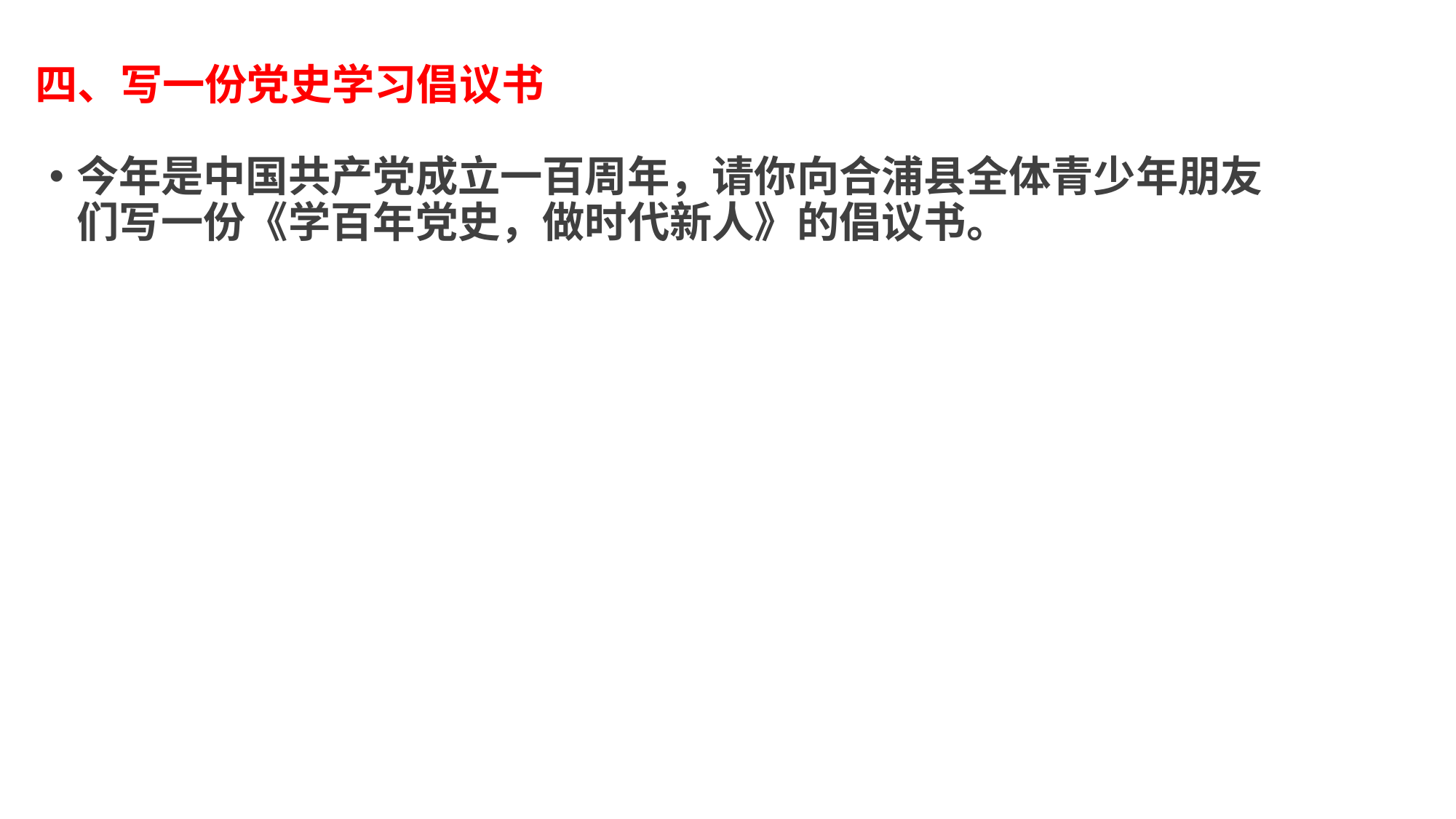

# 四、写一份党史学习倡议书
今年是中国共产党成立一百周年，请你向合浦县全体青少年朋友们写一份《学百年党史，做时代新人》的倡议书。